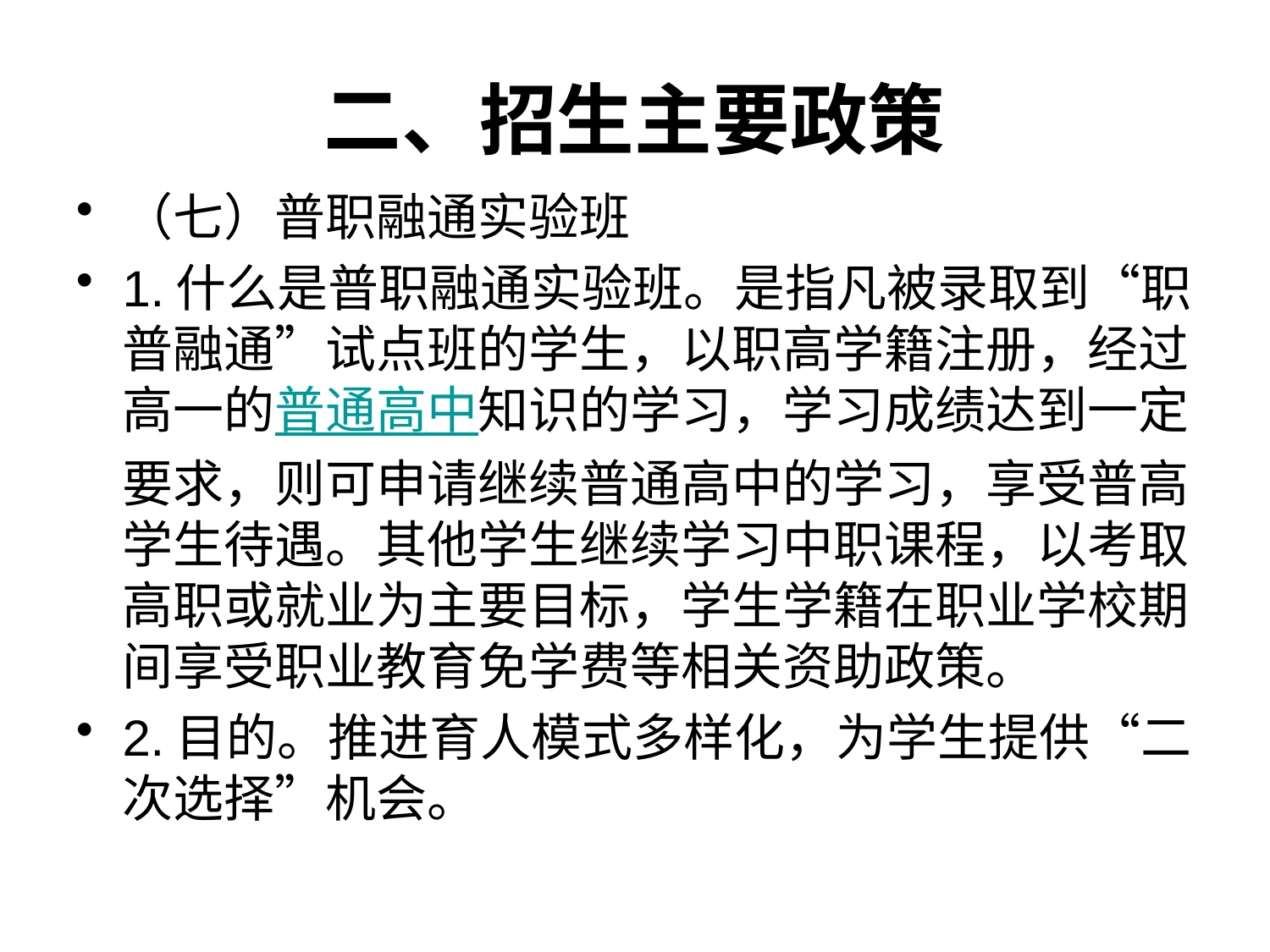

# 二、招生主要政策
（七）普职融通实验班
1.什么是普职融通实验班。是指凡被录取到“职普融通”试点班的学生，以职高学籍注册，经过高一的普通高中知识的学习，学习成绩达到一定要求，则可申请继续普通高中的学习，享受普高学生待遇。其他学生继续学习中职课程，以考取高职或就业为主要目标，学生学籍在职业学校期间享受职业教育免学费等相关资助政策。
2.目的。推进育人模式多样化，为学生提供“二次选择”机会。